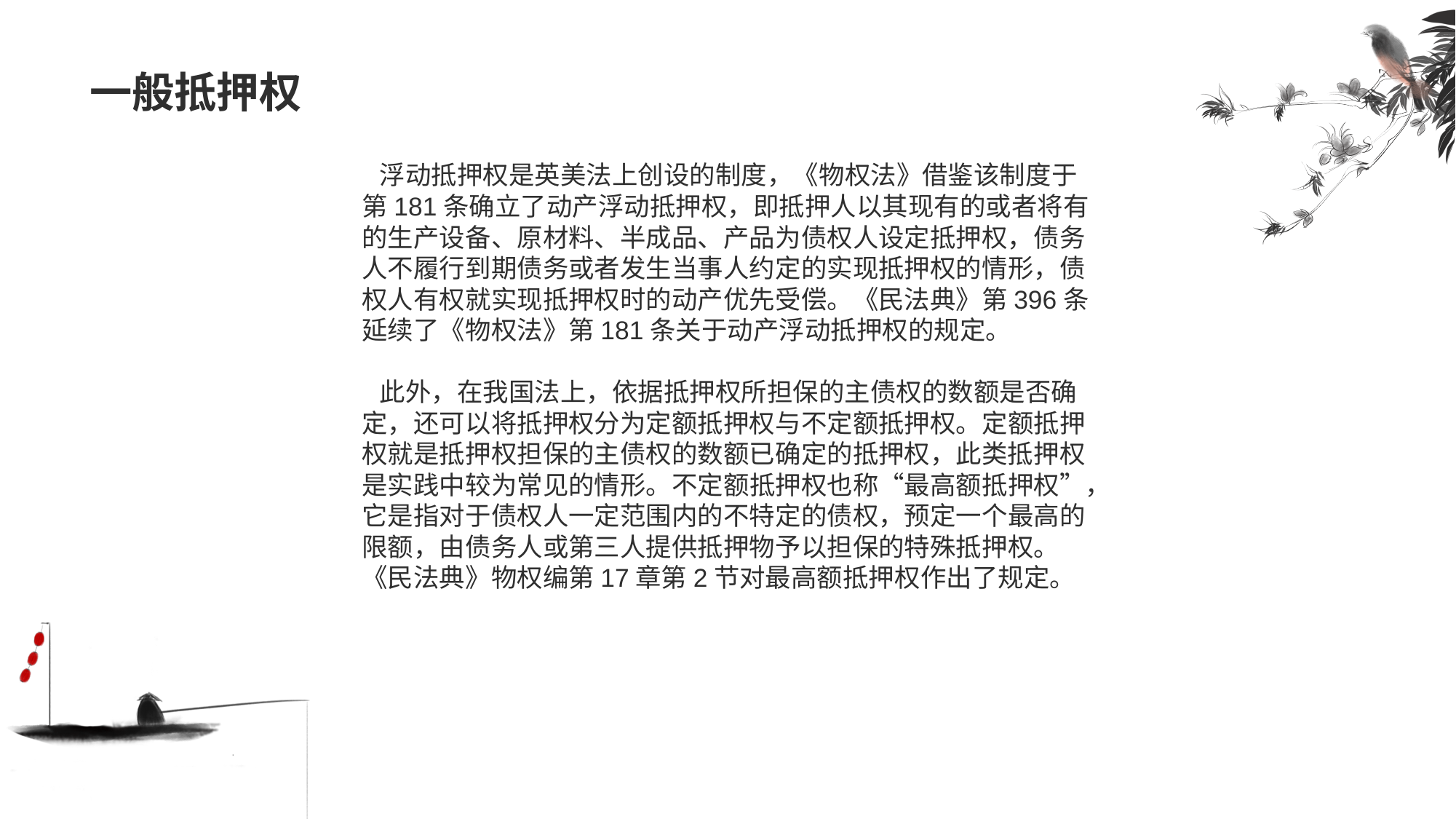

# 一般抵押权

  浮动抵押权是英美法上创设的制度，《物权法》借鉴该制度于第181条确立了动产浮动抵押权，即抵押人以其现有的或者将有的生产设备、原材料、半成品、产品为债权人设定抵押权，债务人不履行到期债务或者发生当事人约定的实现抵押权的情形，债权人有权就实现抵押权时的动产优先受偿。《民法典》第396条延续了《物权法》第181条关于动产浮动抵押权的规定。

  此外，在我国法上，依据抵押权所担保的主债权的数额是否确定，还可以将抵押权分为定额抵押权与不定额抵押权。定额抵押权就是抵押权担保的主债权的数额已确定的抵押权，此类抵押权是实践中较为常见的情形。不定额抵押权也称“最高额抵押权”，它是指对于债权人一定范围内的不特定的债权，预定一个最高的限额，由债务人或第三人提供抵押物予以担保的特殊抵押权。《民法典》物权编第17章第2节对最高额抵押权作出了规定。

69